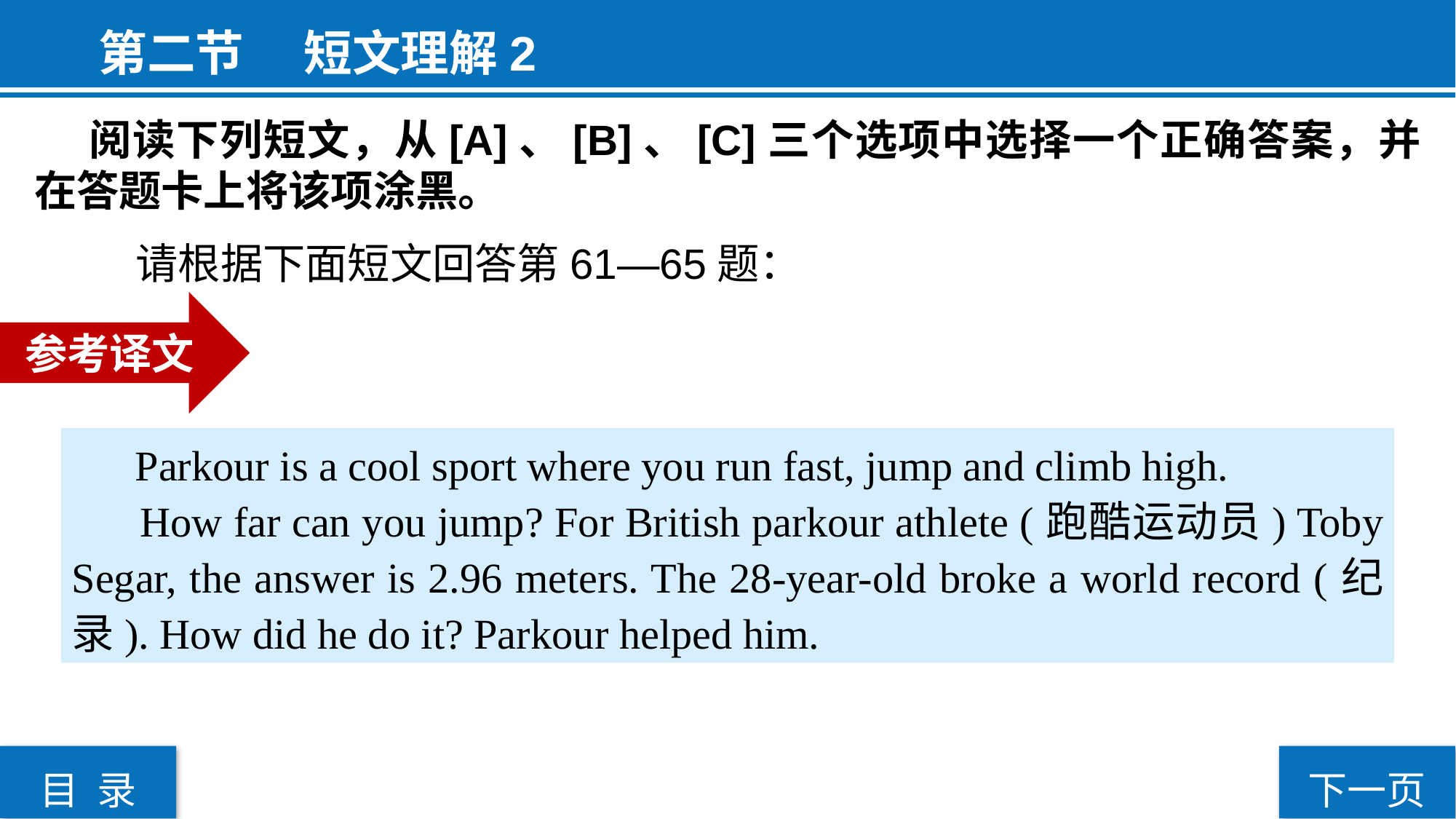

第二节  短文理解2
    阅读下列短文，从[A]、[B]、[C]三个选项中选择一个正确答案，并在答题卡上将该项涂黑。
    请根据下面短文回答第61—65题：
参考译文
      Parkour is a cool sport where you run fast, jump and climb high.
      How far can you jump? For British parkour athlete (跑酷运动员) Toby Segar, the answer is 2.96 meters. The 28-year-old broke a world record (纪录). How did he do it? Parkour helped him.